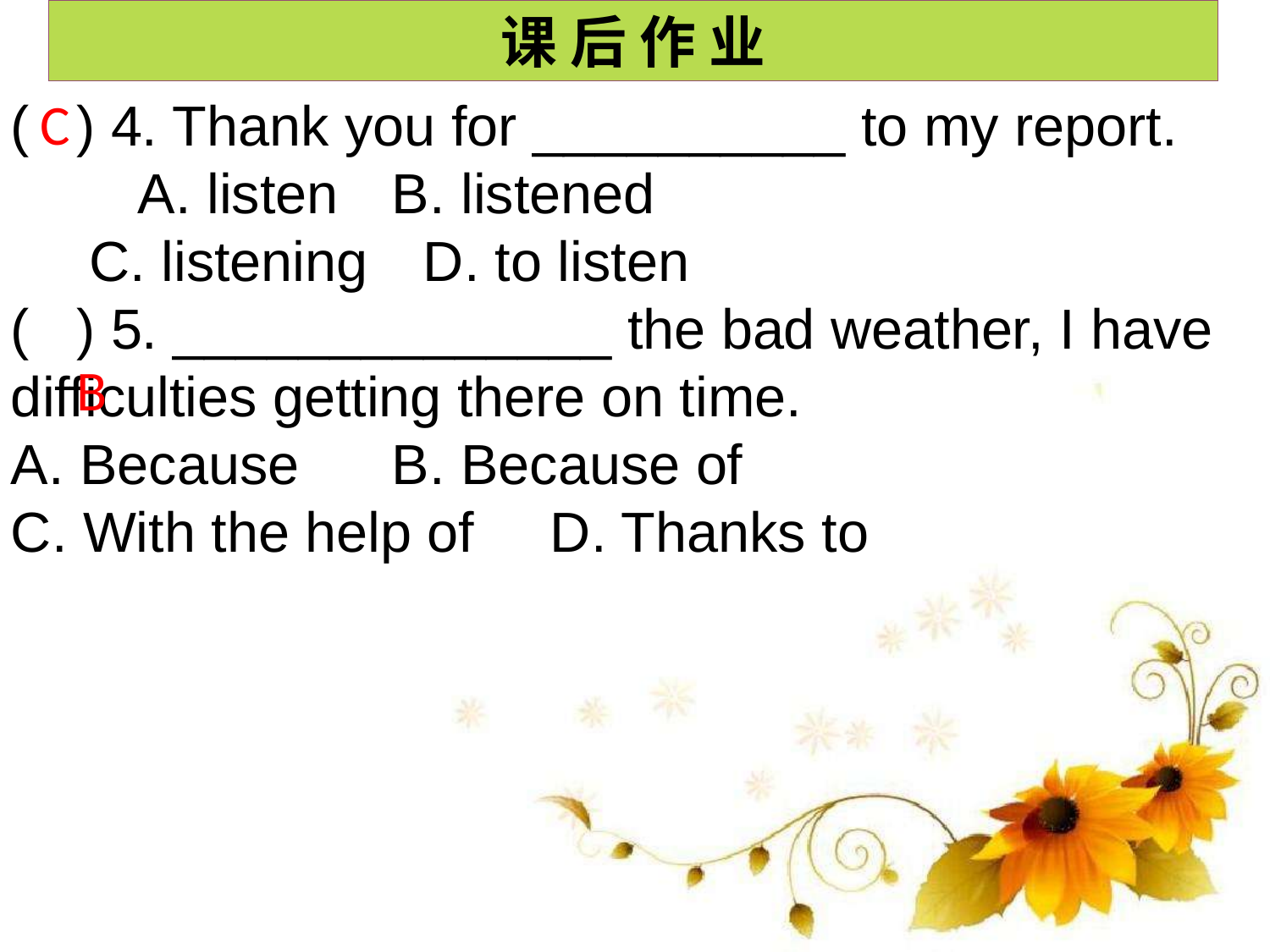

课 后 作 业
C
(   ) 4. Thank you for __________ to my report.
	A. listen	B. listened
     C. listening	  D. to listen
(   ) 5. ______________ the bad weather, I have difficulties getting there on time.
A. Because	B. Because of
C. With the help of	  D. Thanks to
B